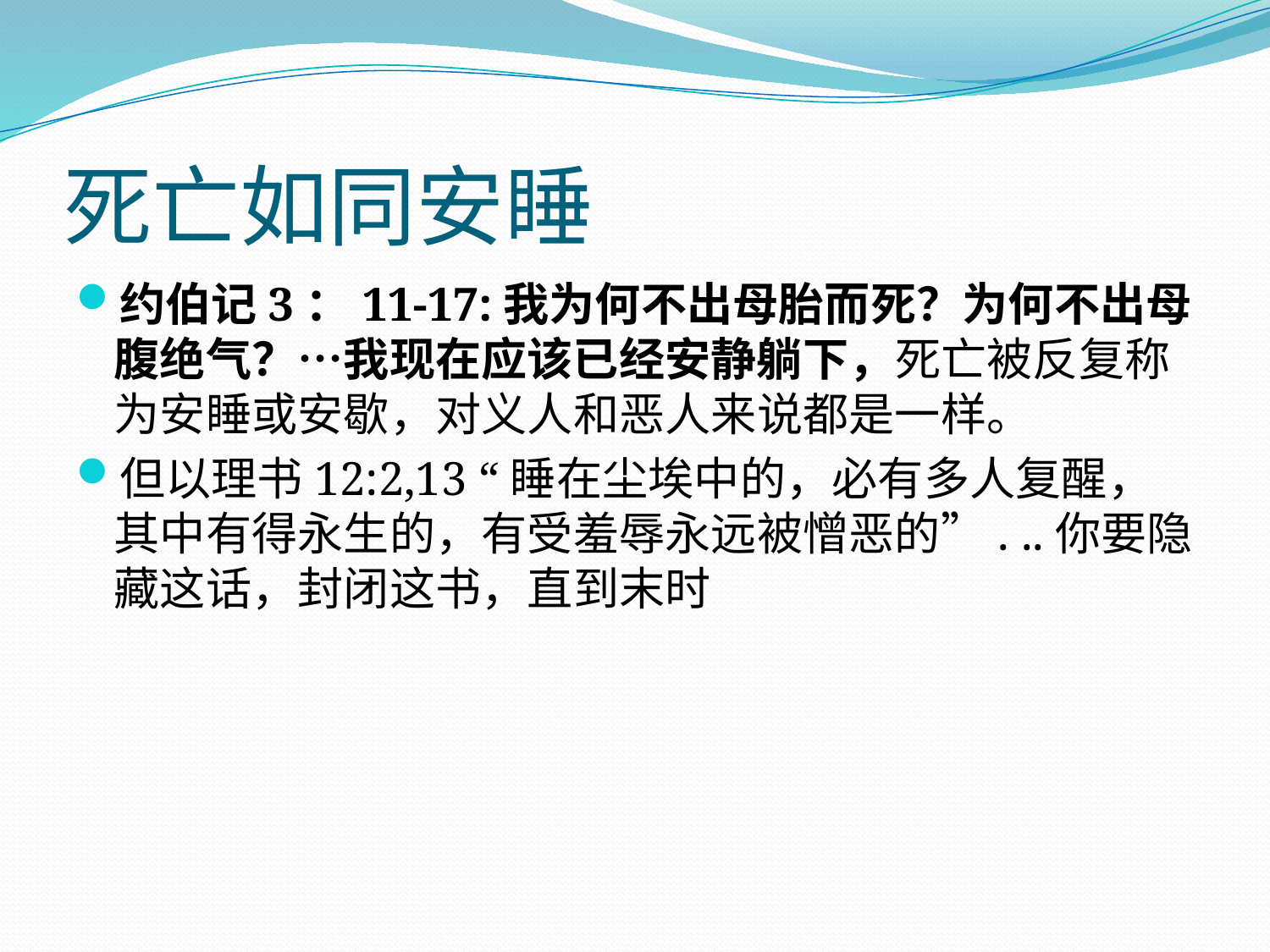

# 死亡如同安睡
约伯记3：11-17:我为何不出母胎而死？为何不出母腹绝气？…我现在应该已经安静躺下，死亡被反复称为安睡或安歇，对义人和恶人来说都是一样。
但以理书12:2,13 “睡在尘埃中的，必有多人复醒，其中有得永生的，有受羞辱永远被憎恶的”. ..你要隐藏这话，封闭这书，直到末时